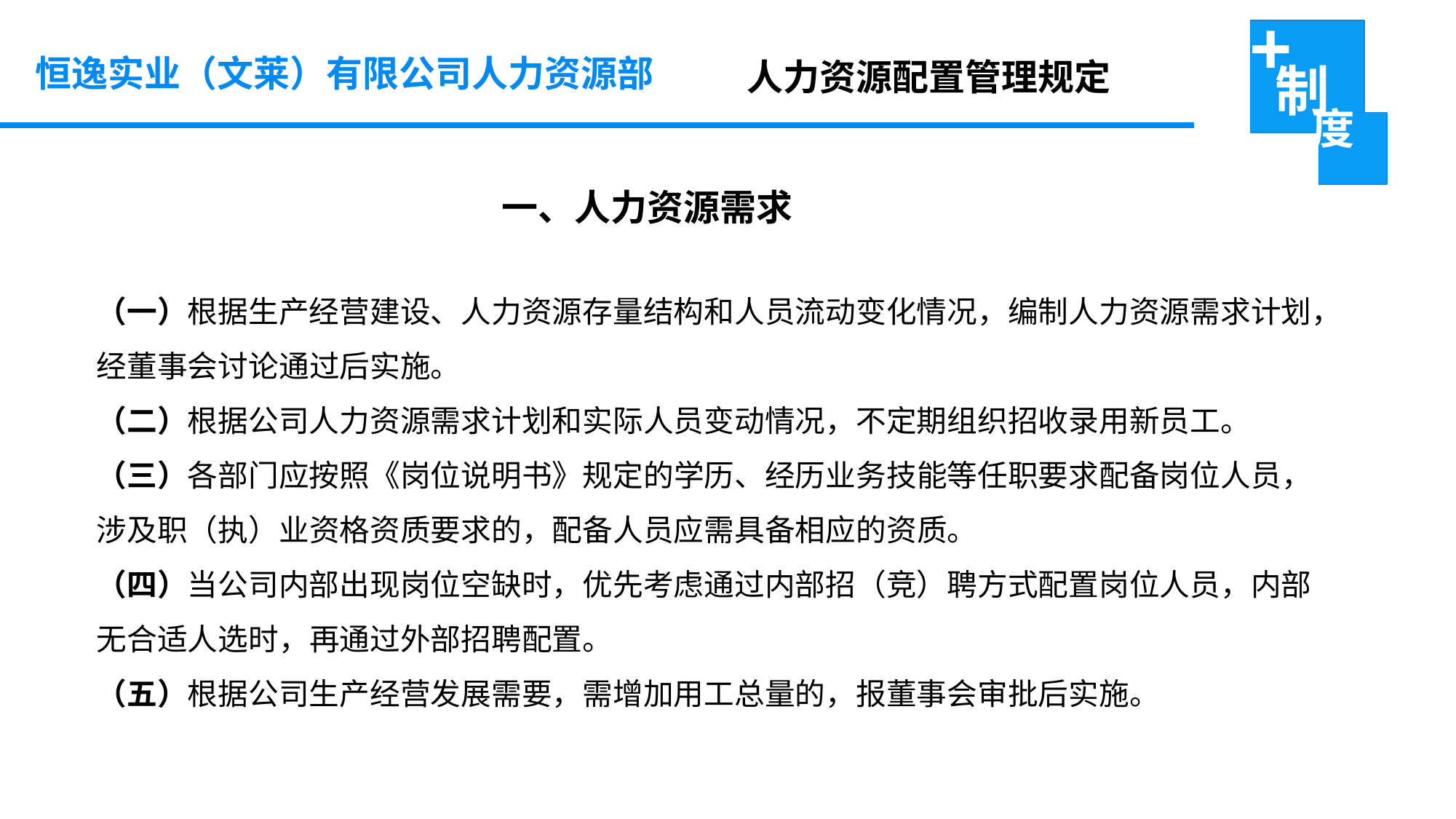

人力资源配置管理规定
恒逸实业（文莱）有限公司人力资源部
 一、人力资源需求
（一）根据生产经营建设、人力资源存量结构和人员流动变化情况，编制人力资源需求计划，经董事会讨论通过后实施。
（二）根据公司人力资源需求计划和实际人员变动情况，不定期组织招收录用新员工。
（三）各部门应按照《岗位说明书》规定的学历、经历业务技能等任职要求配备岗位人员，涉及职（执）业资格资质要求的，配备人员应需具备相应的资质。
（四）当公司内部出现岗位空缺时，优先考虑通过内部招（竞）聘方式配置岗位人员，内部无合适人选时，再通过外部招聘配置。
（五）根据公司生产经营发展需要，需增加用工总量的，报董事会审批后实施。